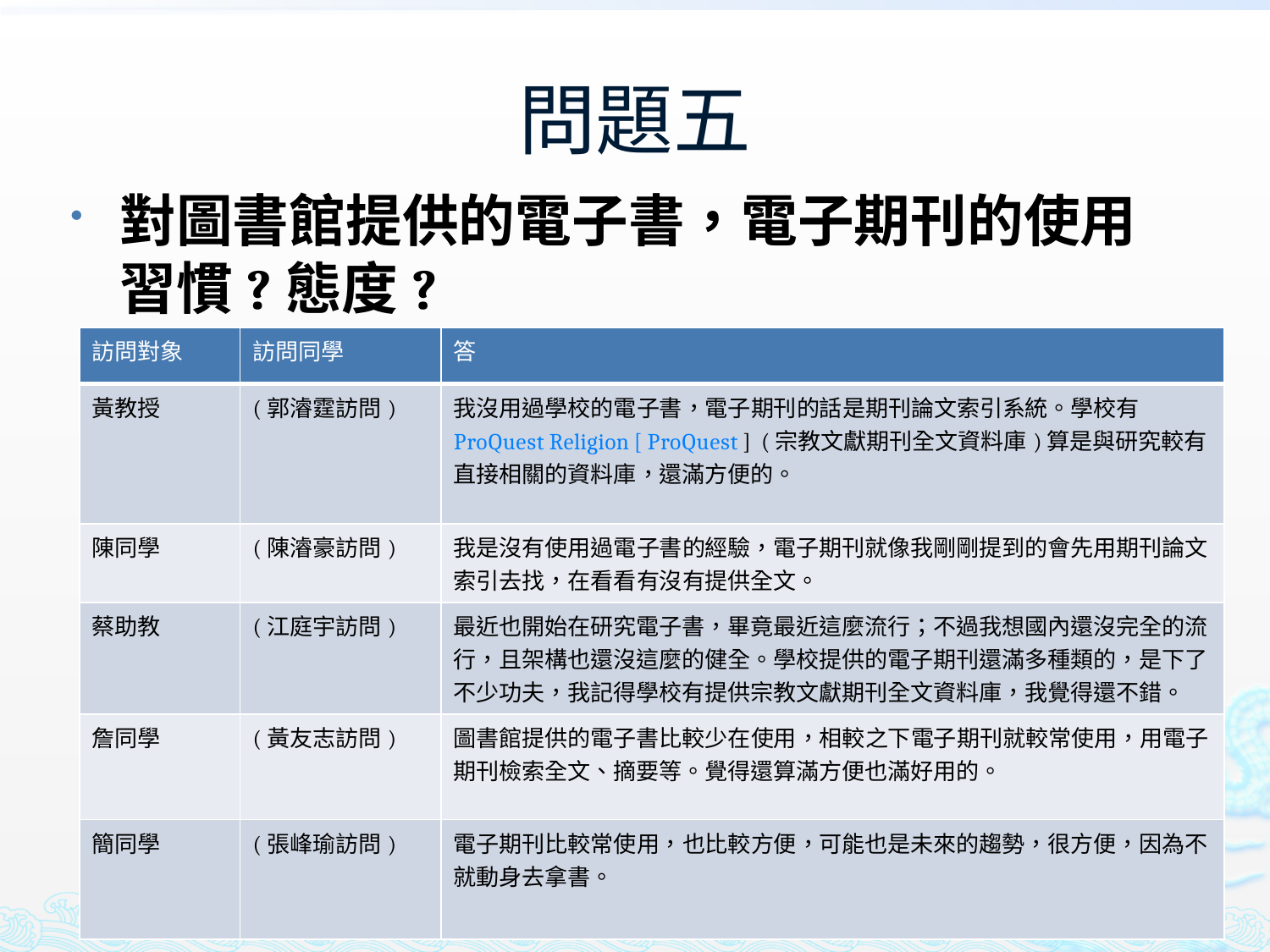

# 問題五
對圖書館提供的電子書，電子期刊的使用習慣?態度?

| 訪問對象 | 訪問同學 | 答 |
| --- | --- | --- |
| 黃教授 | (郭濬霆訪問) | 我沒用過學校的電子書，電子期刊的話是期刊論文索引系統。學校有ProQuest Religion [ ProQuest ] (宗教文獻期刊全文資料庫)算是與研究較有直接相關的資料庫，還滿方便的。 |
| 陳同學 | (陳濬豪訪問) | 我是沒有使用過電子書的經驗，電子期刊就像我剛剛提到的會先用期刊論文索引去找，在看看有沒有提供全文。 |
| 蔡助教 | (江庭宇訪問) | 最近也開始在研究電子書，畢竟最近這麼流行；不過我想國內還沒完全的流行，且架構也還沒這麼的健全。學校提供的電子期刊還滿多種類的，是下了不少功夫，我記得學校有提供宗教文獻期刊全文資料庫，我覺得還不錯。 |
| 詹同學 | (黃友志訪問) | 圖書館提供的電子書比較少在使用，相較之下電子期刊就較常使用，用電子期刊檢索全文、摘要等。覺得還算滿方便也滿好用的。 |
| 簡同學 | (張峰瑜訪問) | 電子期刊比較常使用，也比較方便，可能也是未來的趨勢，很方便，因為不就動身去拿書。 |